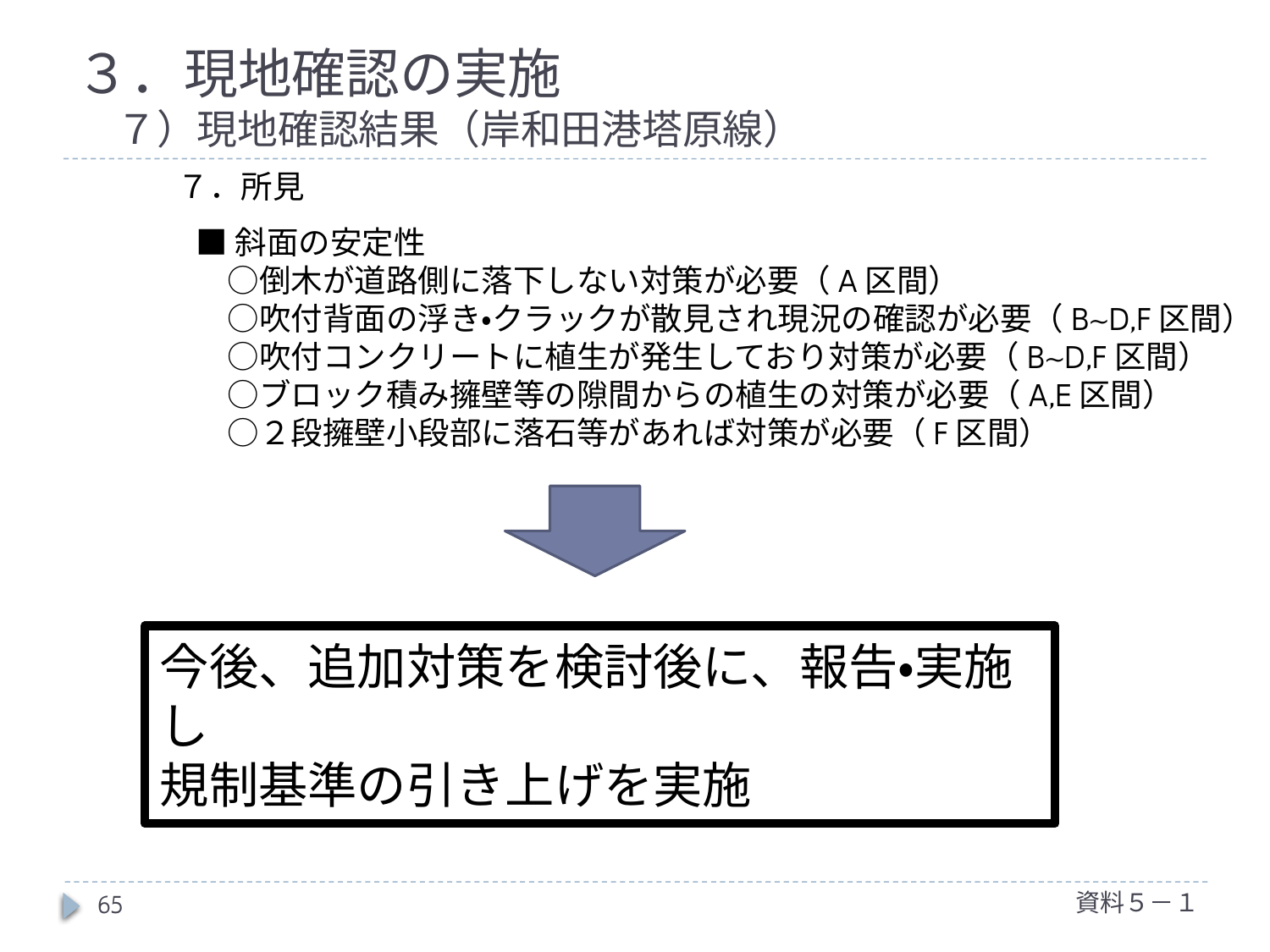

# ３．現地確認の実施 　７）現地確認結果（岸和田港塔原線）
７．所見
■斜面の安定性
　○倒木が道路側に落下しない対策が必要（A区間）
　○吹付背面の浮き・クラックが散見され現況の確認が必要（B~D,F区間）
　○吹付コンクリートに植生が発生しており対策が必要（B~D,F区間）
　○ブロック積み擁壁等の隙間からの植生の対策が必要（A,E区間）
　○２段擁壁小段部に落石等があれば対策が必要（F区間）

今後、追加対策を検討後に、報告・実施し
規制基準の引き上げを実施
資料５－１
65